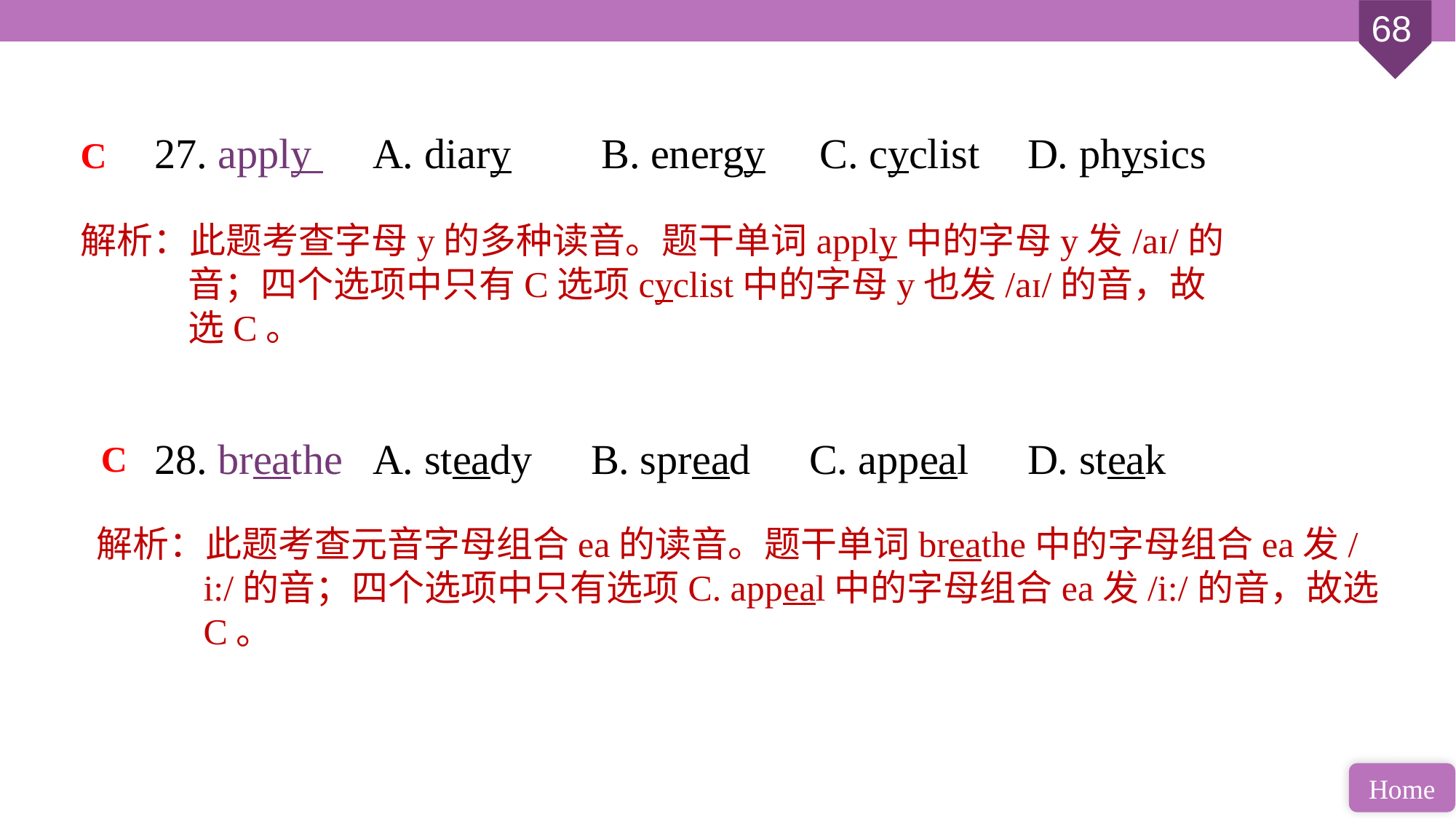

27. apply 	A. diary	 B. energy	 C. cyclist 	D. physics

28. breathe 	A. steady 	B. spread 	C. appeal 	D. steak
C
解析：此题考查字母y的多种读音。题干单词apply中的字母y发/aɪ/的音；四个选项中只有C选项cyclist中的字母y也发/aɪ/的音，故选C。
C
解析：此题考查元音字母组合ea的读音。题干单词breathe中的字母组合ea发/i:/的音；四个选项中只有选项C. appeal中的字母组合ea发/i:/的音，故选C。